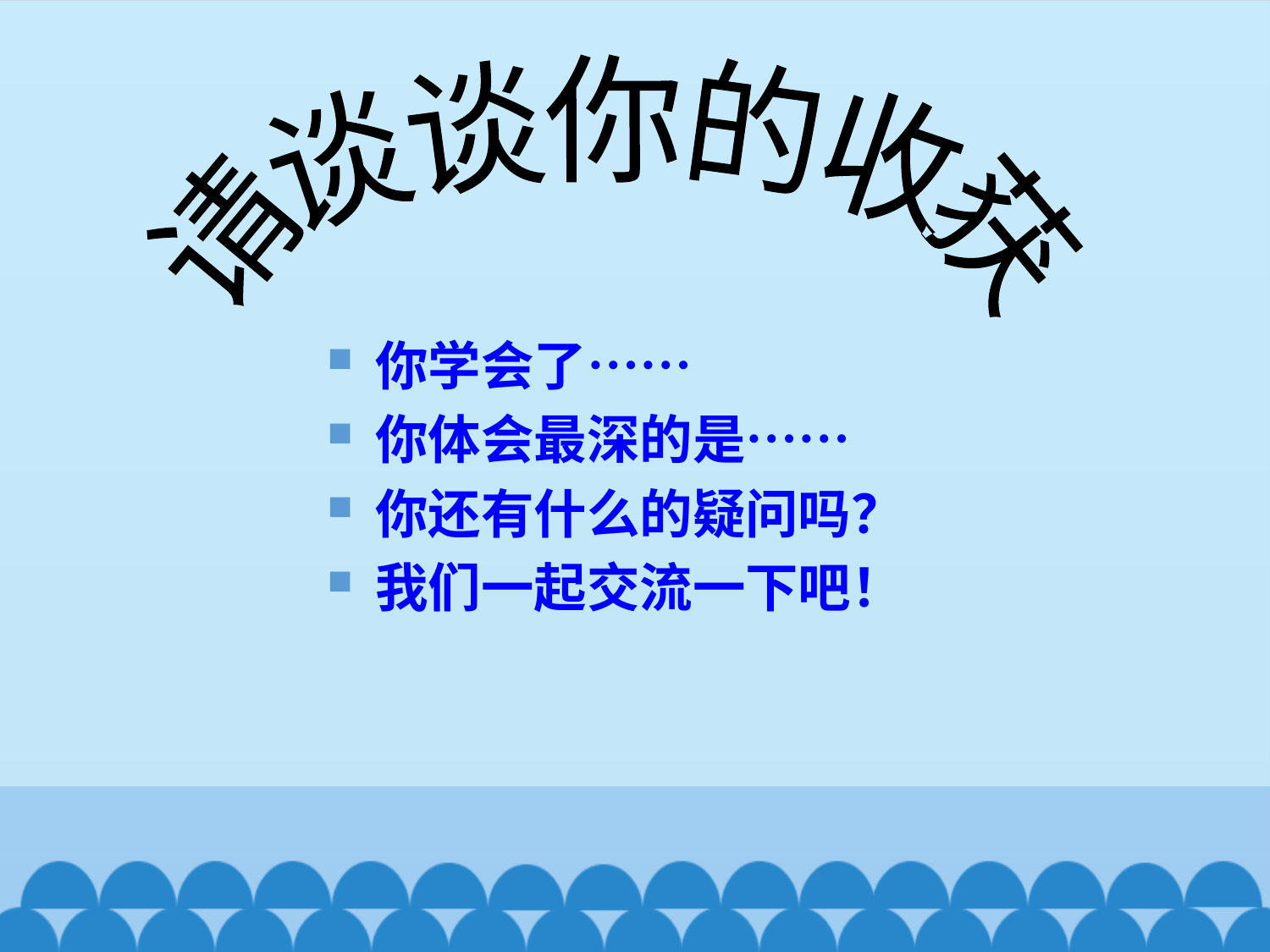

请谈谈你的收获
你学会了……
你体会最深的是……
你还有什么的疑问吗？
我们一起交流一下吧！